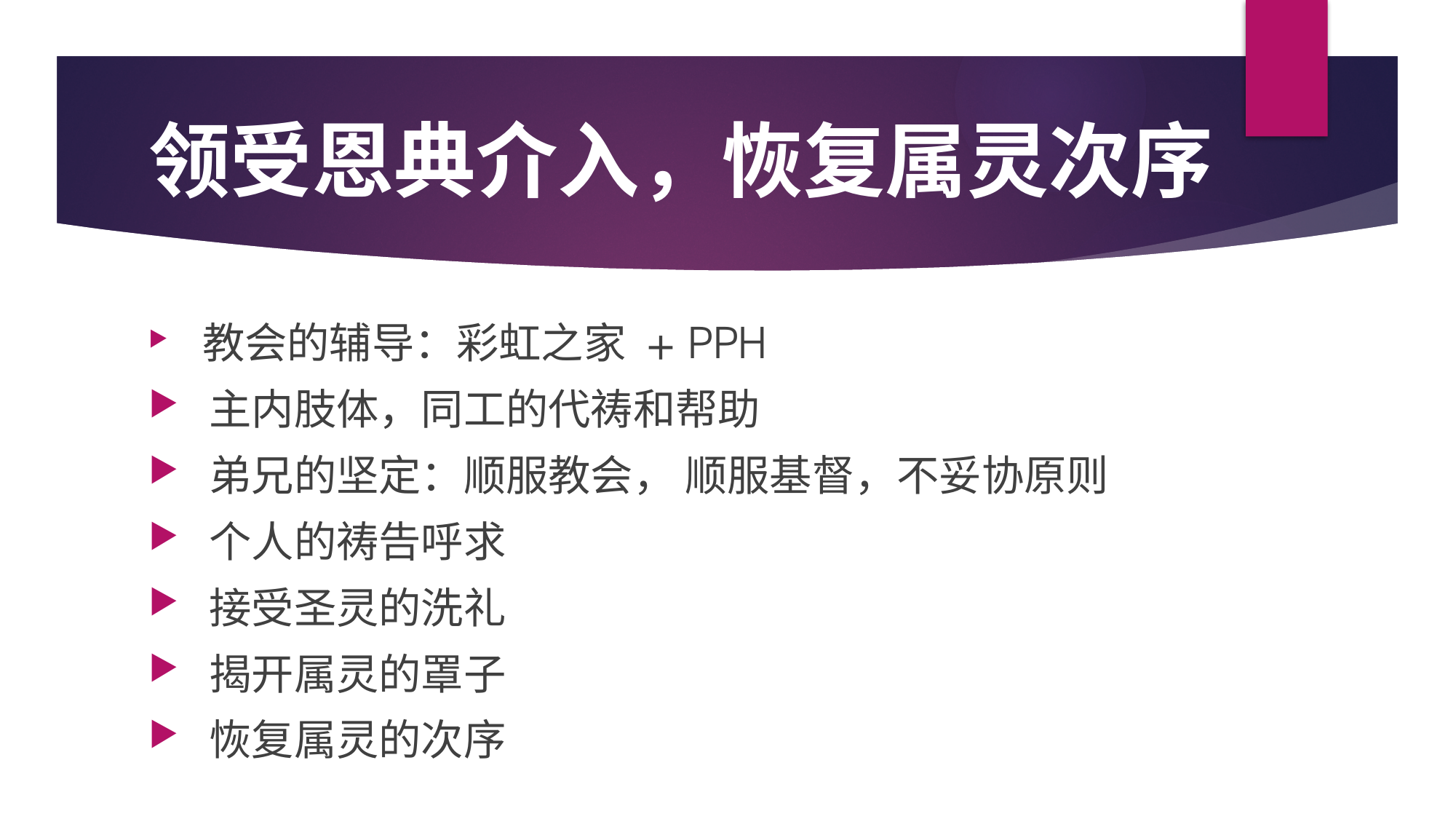

# 领受恩典介入，恢复属灵次序
 教会的辅导：彩虹之家 + PPH
 主内肢体，同工的代祷和帮助
 弟兄的坚定：顺服教会， 顺服基督，不妥协原则
 个人的祷告呼求
 接受圣灵的洗礼
 揭开属灵的罩子
 恢复属灵的次序